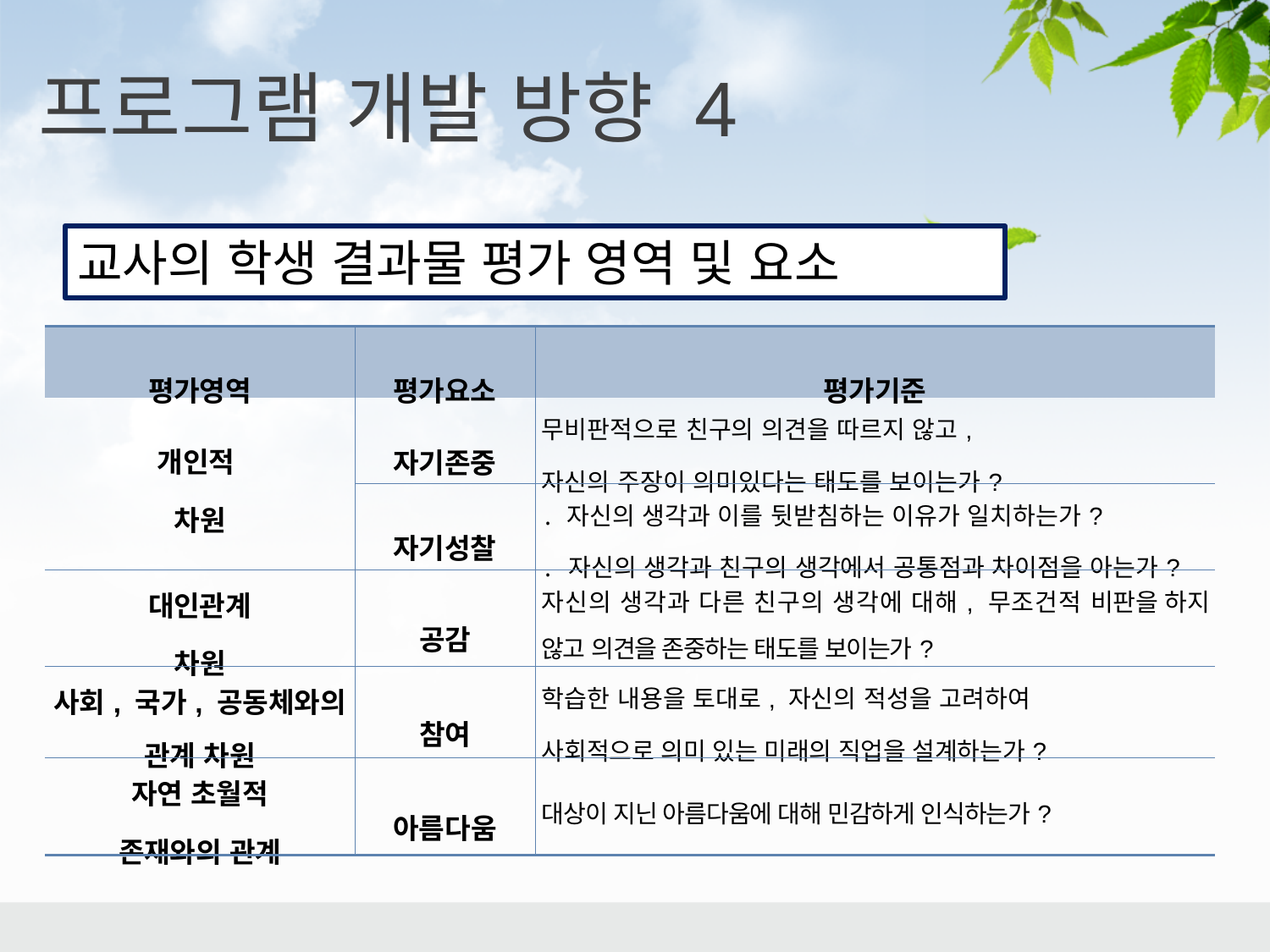

프로그램 개발 방향 4
교사의 학생 결과물 평가 영역 및 요소
| 평가영역 | 평가요소 | 평가기준 |
| --- | --- | --- |
| 개인적 차원 | 자기존중 | 무비판적으로 친구의 의견을 따르지 않고, 자신의 주장이 의미있다는 태도를 보이는가? |
|  | 자기성찰 | ․ 자신의 생각과 이를 뒷받침하는 이유가 일치하는가? ․ 자신의 생각과 친구의 생각에서 공통점과 차이점을 아는가? |
| 대인관계 차원 | 공감 | 자신의 생각과 다른 친구의 생각에 대해, 무조건적 비판을 하지 않고 의견을 존중하는 태도를 보이는가? |
| 사회, 국가, 공동체와의 관계 차원 | 참여 | 학습한 내용을 토대로, 자신의 적성을 고려하여 사회적으로 의미 있는 미래의 직업을 설계하는가? |
| 자연 초월적 존재와의 관계 | 아름다움 | 대상이 지닌 아름다움에 대해 민감하게 인식하는가? |